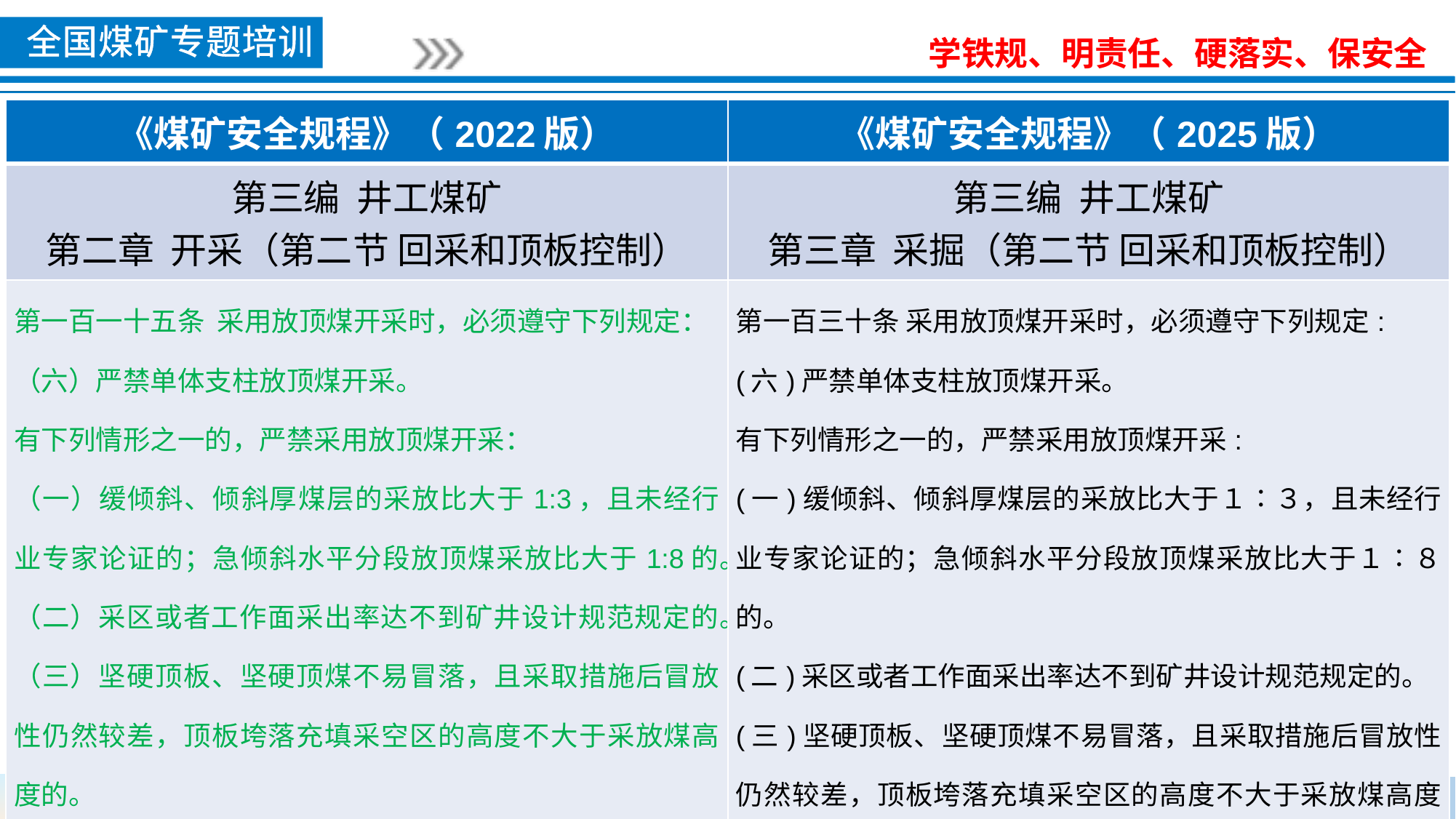

| 《煤矿安全规程》（2022版） | 《煤矿安全规程》（2025版） |
| --- | --- |
| 第三编 井工煤矿 第二章 开采（第二节 回采和顶板控制） | 第三编 井工煤矿 第三章 采掘（第二节 回采和顶板控制） |
| 第一百一十五条 采用放顶煤开采时，必须遵守下列规定： （六）严禁单体支柱放顶煤开采。 有下列情形之一的，严禁采用放顶煤开采： （一）缓倾斜、倾斜厚煤层的采放比大于1:3，且未经行业专家论证的；急倾斜水平分段放顶煤采放比大于1:8的。 （二）采区或者工作面采出率达不到矿井设计规范规定的。 （三）坚硬顶板、坚硬顶煤不易冒落，且采取措施后冒放性仍然较差，顶板垮落充填采空区的高度不大于采放煤高度的。 | 第一百三十条 采用放顶煤开采时，必须遵守下列规定: (六)严禁单体支柱放顶煤开采。 有下列情形之一的，严禁采用放顶煤开采: (一)缓倾斜、倾斜厚煤层的采放比大于１∶３，且未经行业专家论证的；急倾斜水平分段放顶煤采放比大于１∶８的。 (二)采区或者工作面采出率达不到矿井设计规范规定的。 (三)坚硬顶板、坚硬顶煤不易冒落，且采取措施后冒放性仍然较差，顶板垮落充填采空区的高度不大于采放煤高度的。 |